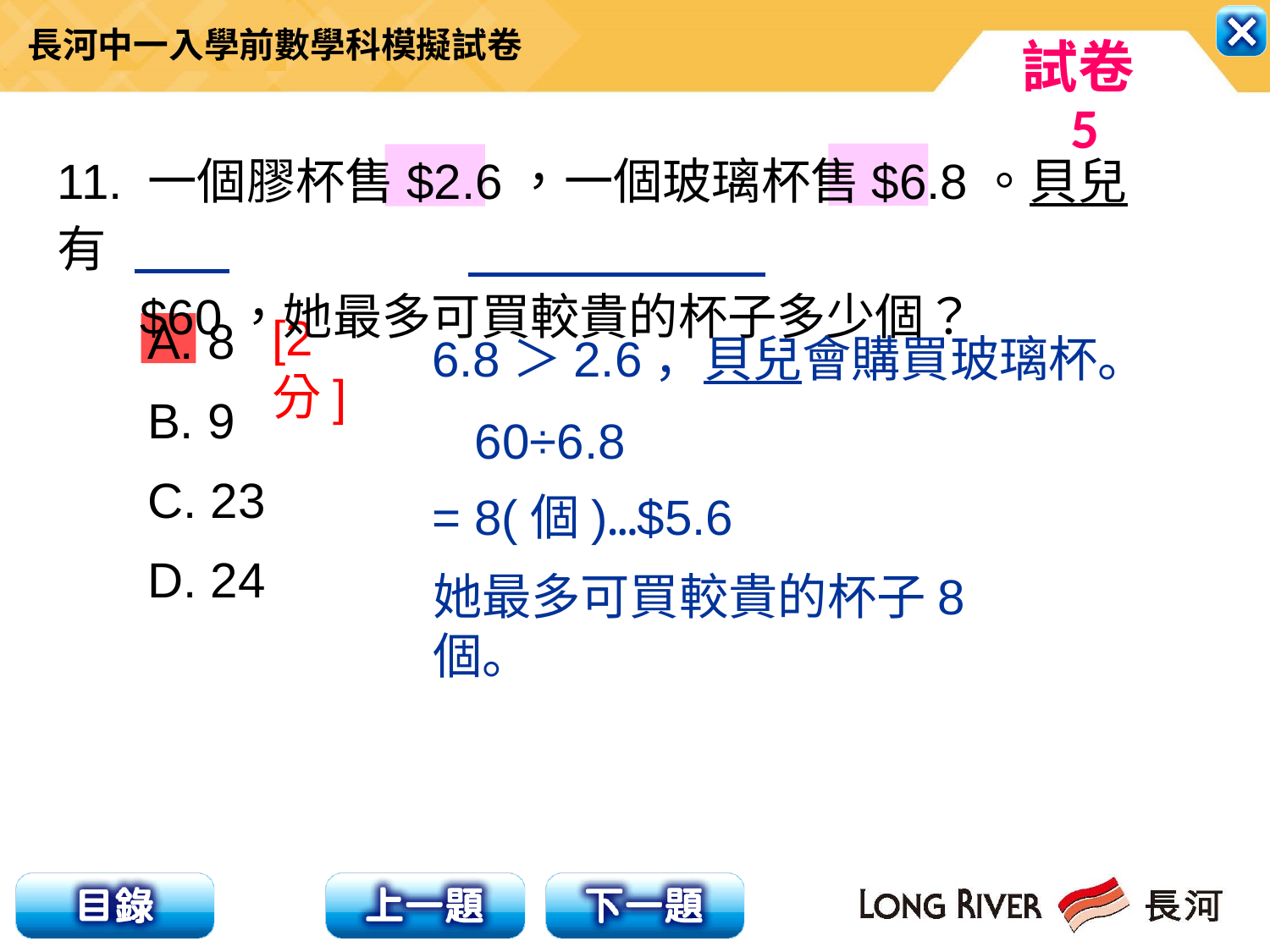

11. 一個膠杯售$2.6，一個玻璃杯售$6.8。貝兒有
      $60，她最多可買較貴的杯子多少個？

[2分]
A. 8
B. 9
C. 23
D. 24

6.8＞2.6，貝兒會購買玻璃杯。
60÷6.8
= 8(個)…$5.6
她最多可買較貴的杯子8個。